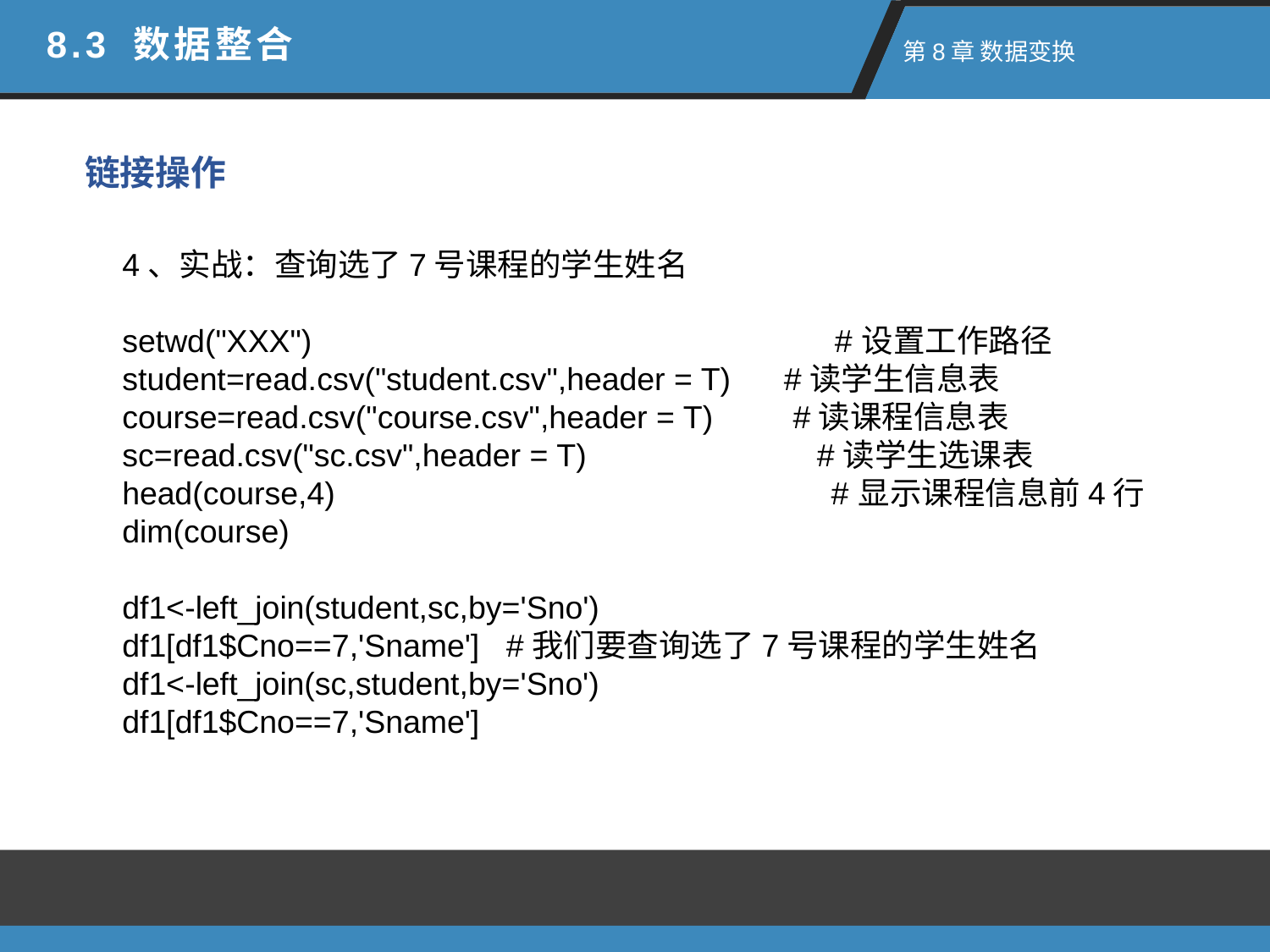

8.3 数据整合
  第8章 数据变换
链接操作
4、实战：查询选了7号课程的学生姓名

setwd("XXX")                                                           #设置工作路径
student=read.csv("student.csv",header = T)      #读学生信息表
course=read.csv("course.csv",header = T)         #读课程信息表
sc=read.csv("sc.csv",header = T)                          #读学生选课表
head(course,4)                                                        #显示课程信息前4行
dim(course)

df1<-left_join(student,sc,by='Sno')
df1[df1$Cno==7,'Sname']   #我们要查询选了7号课程的学生姓名
df1<-left_join(sc,student,by='Sno')
df1[df1$Cno==7,'Sname']